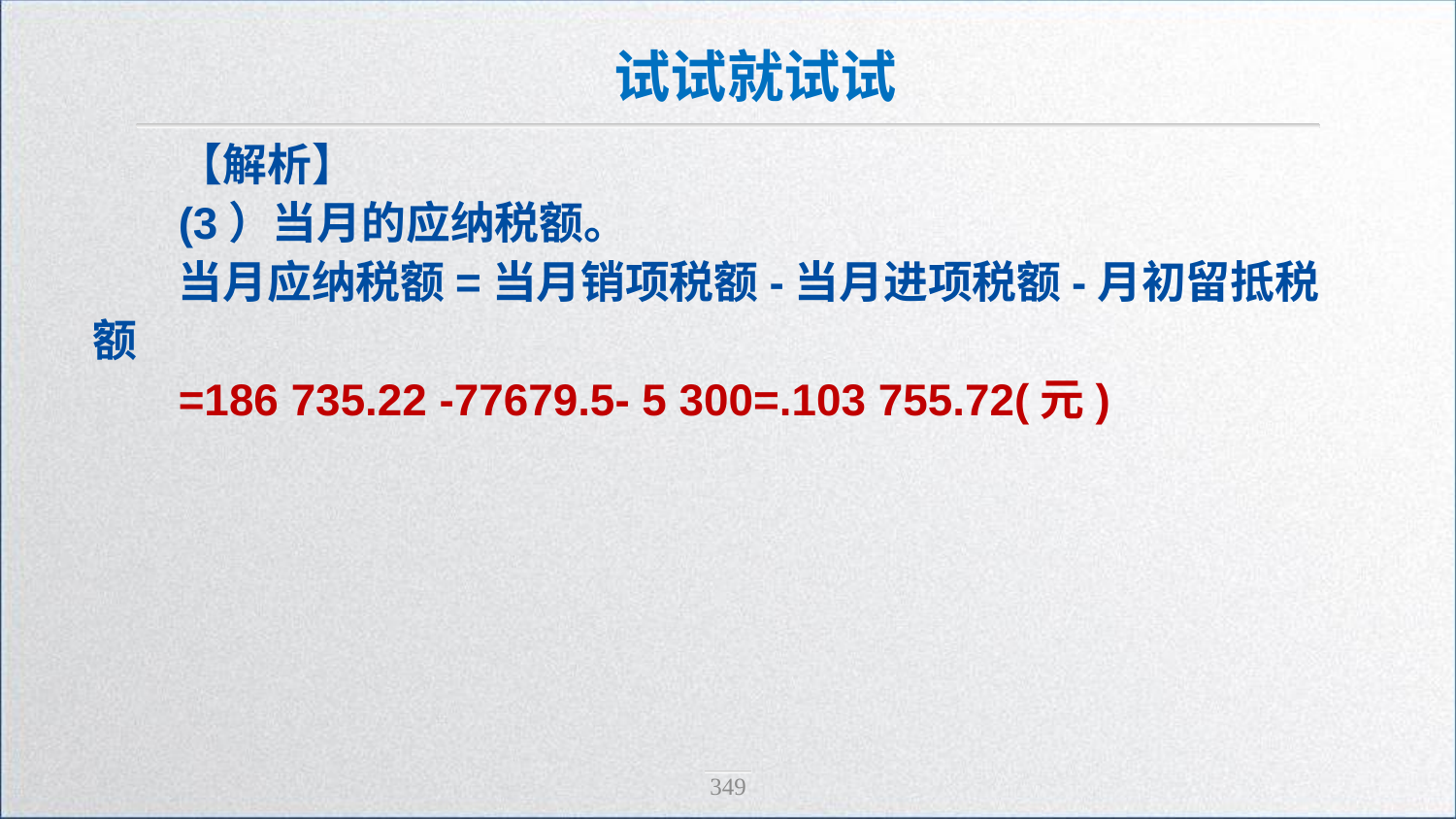

试试就试试
【解析】
(3）当月的应纳税额。
当月应纳税额=当月销项税额-当月进项税额-月初留抵税额
=186 735.22 -77679.5- 5 300=.103 755.72(元)

349